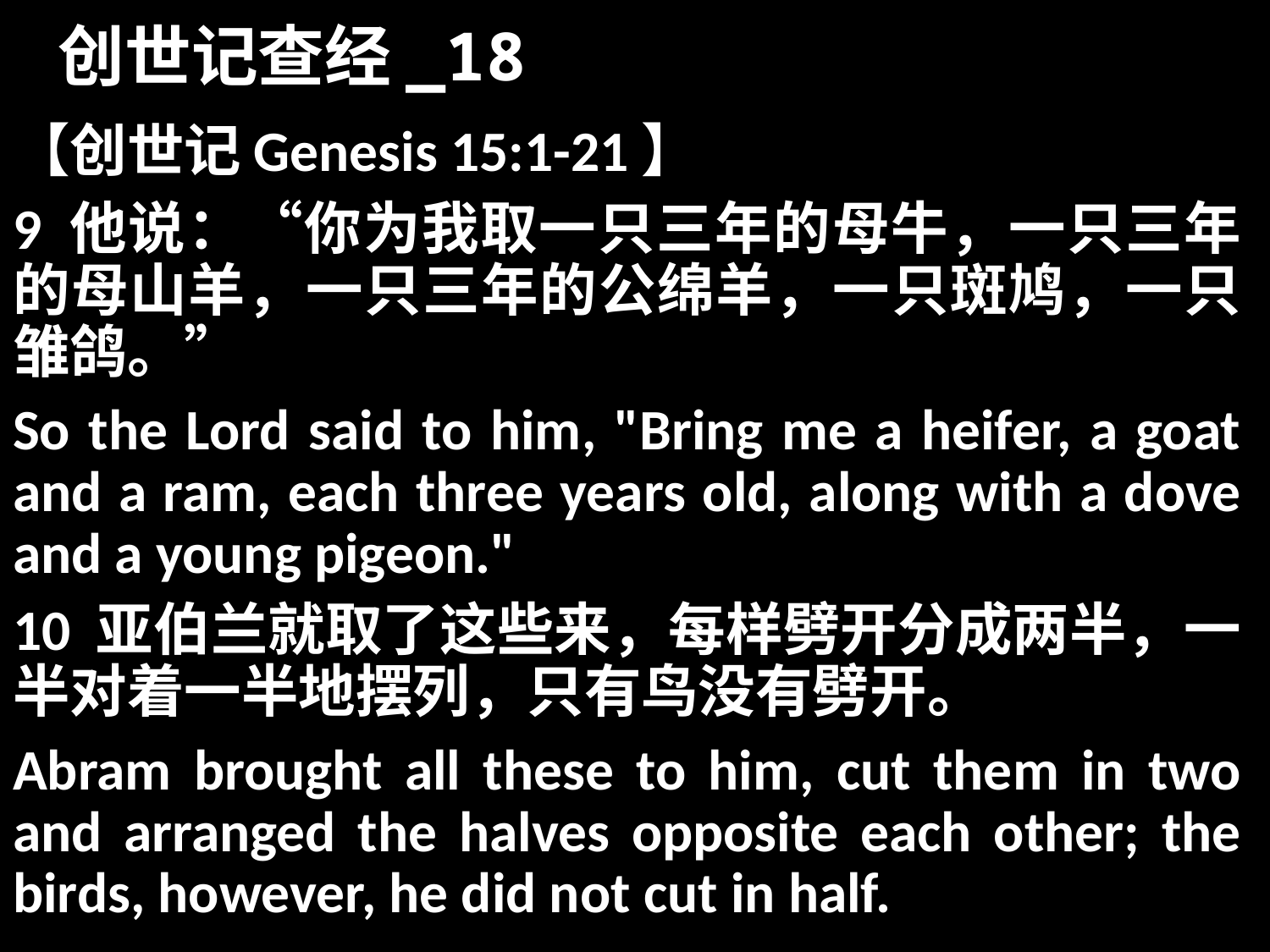

# 创世记查经_18
【创世记Genesis 15:1-21】
9 他说：“你为我取一只三年的母牛，一只三年的母山羊，一只三年的公绵羊，一只斑鸠，一只雏鸽。”
So the Lord said to him, "Bring me a heifer, a goat and a ram, each three years old, along with a dove and a young pigeon."
10 亚伯兰就取了这些来，每样劈开分成两半，一半对着一半地摆列，只有鸟没有劈开。
Abram brought all these to him, cut them in two and arranged the halves opposite each other; the birds, however, he did not cut in half.